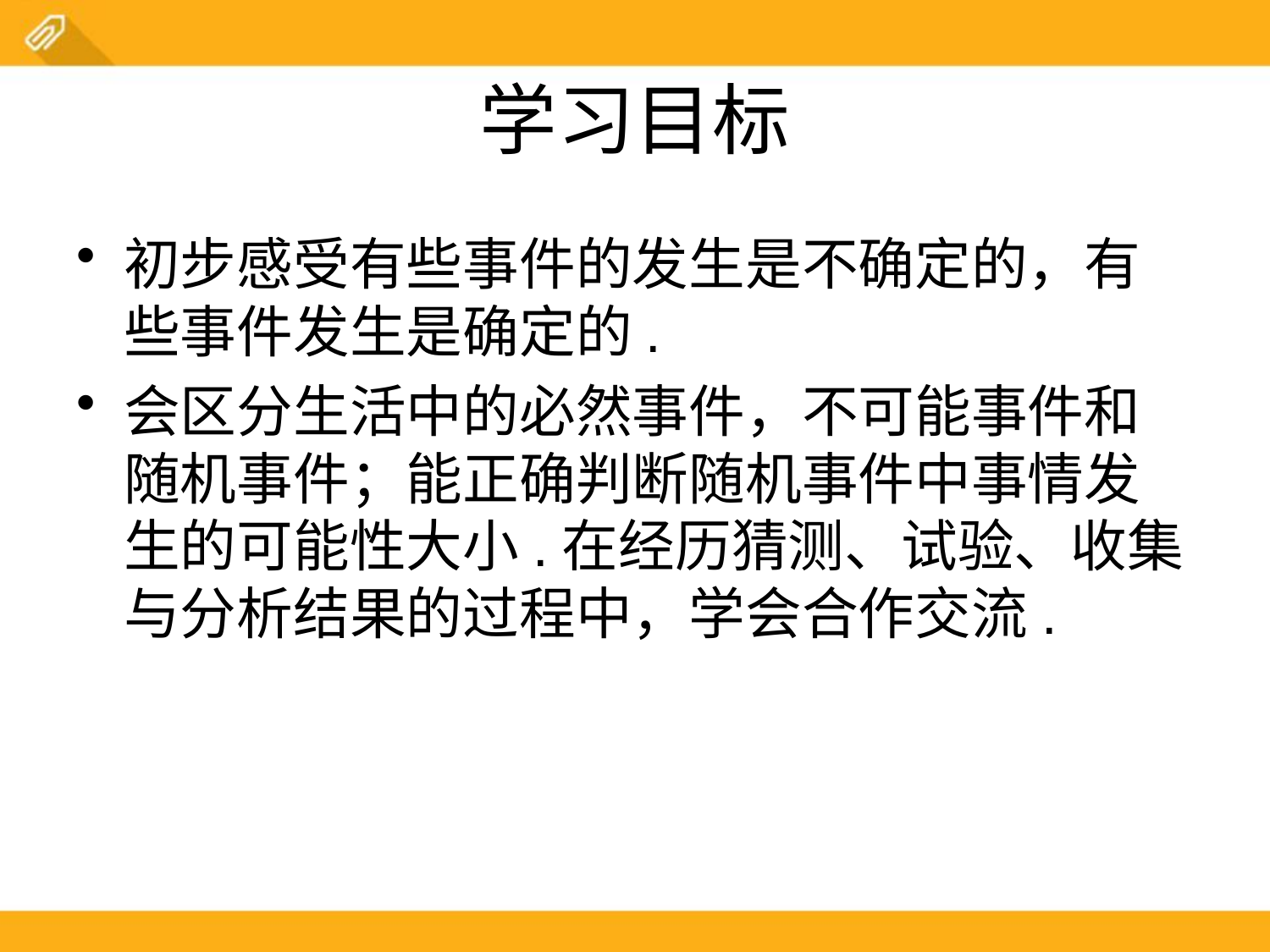

# 学习目标
初步感受有些事件的发生是不确定的，有些事件发生是确定的.
会区分生活中的必然事件，不可能事件和随机事件；能正确判断随机事件中事情发生的可能性大小.在经历猜测、试验、收集与分析结果的过程中，学会合作交流.